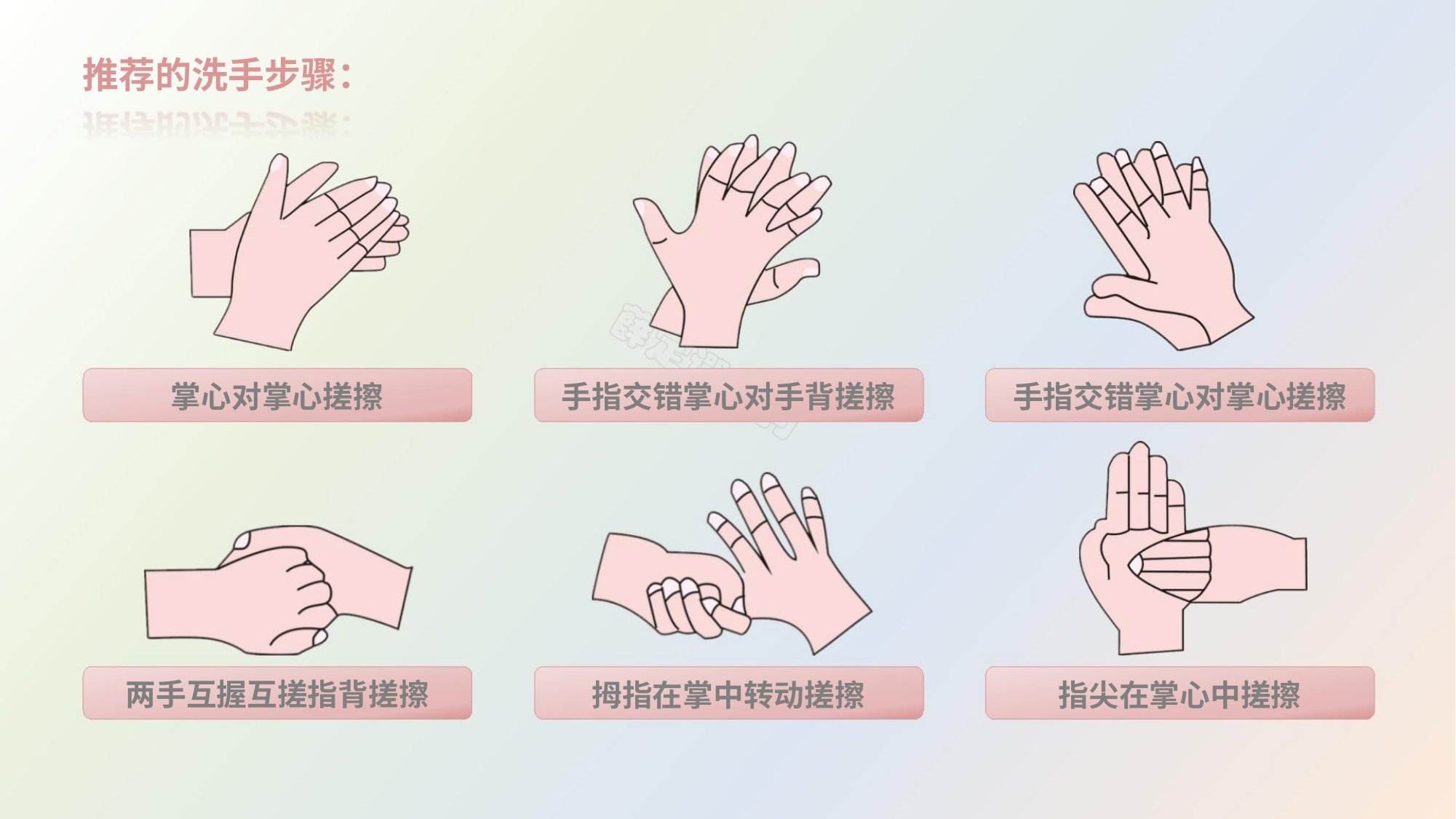

推荐的洗手步骤：
掌心对掌心搓擦
手指交错掌心对手背搓擦
拇指在掌中转动搓擦
手指交错掌心对掌心搓擦
指尖在掌心中搓擦
两手互握互搓指背搓擦